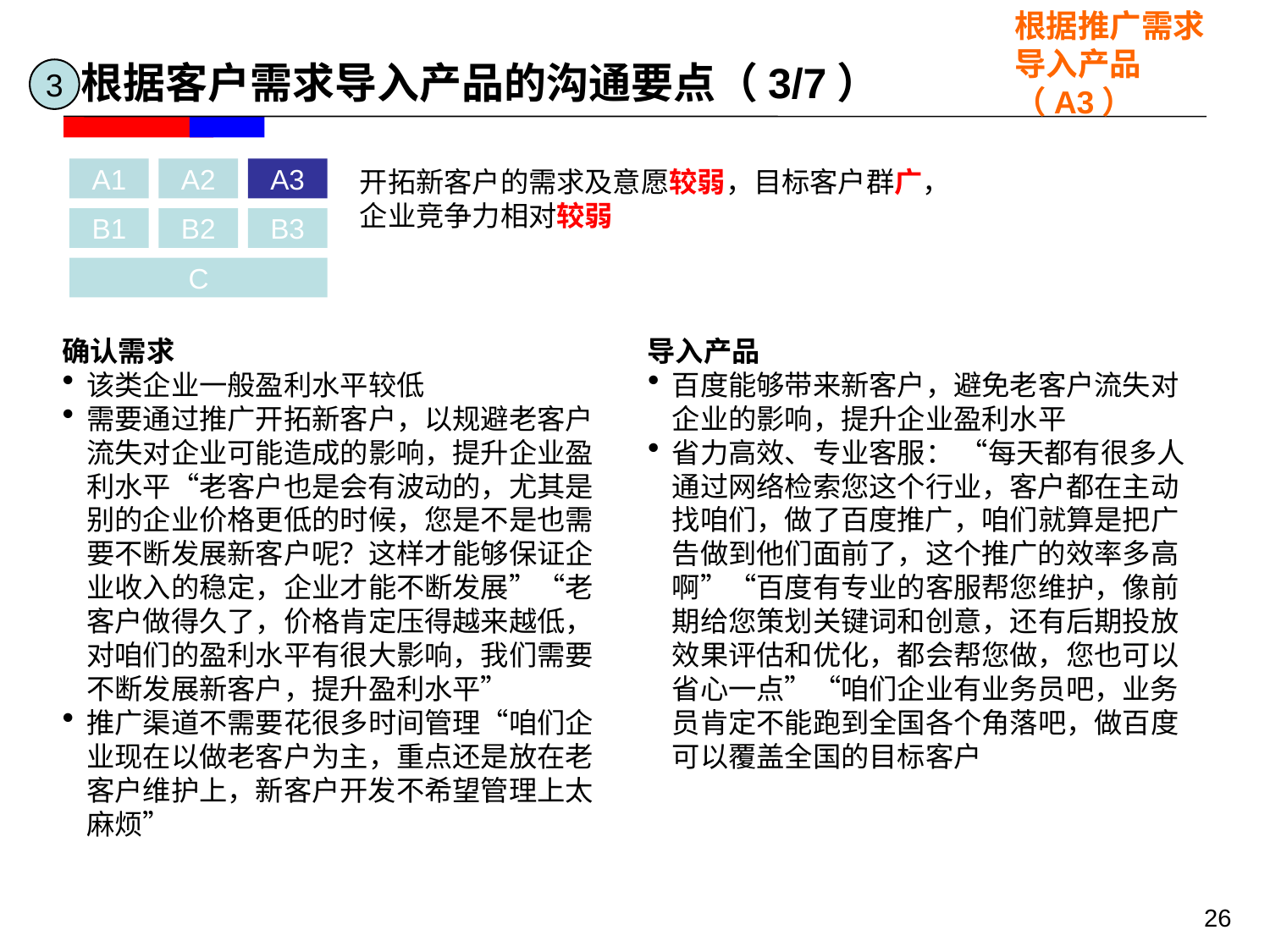

根据推广需求导入产品
（A3）
  根据客户需求导入产品的沟通要点（3/7）
3
开拓新客户的需求及意愿较弱，目标客户群广，企业竞争力相对较弱
A1
A2
A3
B1
B2
B3
C
确认需求
该类企业一般盈利水平较低
需要通过推广开拓新客户，以规避老客户流失对企业可能造成的影响，提升企业盈利水平“老客户也是会有波动的，尤其是别的企业价格更低的时候，您是不是也需要不断发展新客户呢？这样才能够保证企业收入的稳定，企业才能不断发展”“老客户做得久了，价格肯定压得越来越低，对咱们的盈利水平有很大影响，我们需要不断发展新客户，提升盈利水平”
推广渠道不需要花很多时间管理“咱们企业现在以做老客户为主，重点还是放在老客户维护上，新客户开发不希望管理上太麻烦”

导入产品
百度能够带来新客户，避免老客户流失对企业的影响，提升企业盈利水平
省力高效、专业客服： “每天都有很多人通过网络检索您这个行业，客户都在主动找咱们，做了百度推广，咱们就算是把广告做到他们面前了，这个推广的效率多高啊”“百度有专业的客服帮您维护，像前期给您策划关键词和创意，还有后期投放效果评估和优化，都会帮您做，您也可以省心一点”“咱们企业有业务员吧，业务员肯定不能跑到全国各个角落吧，做百度可以覆盖全国的目标客户

26